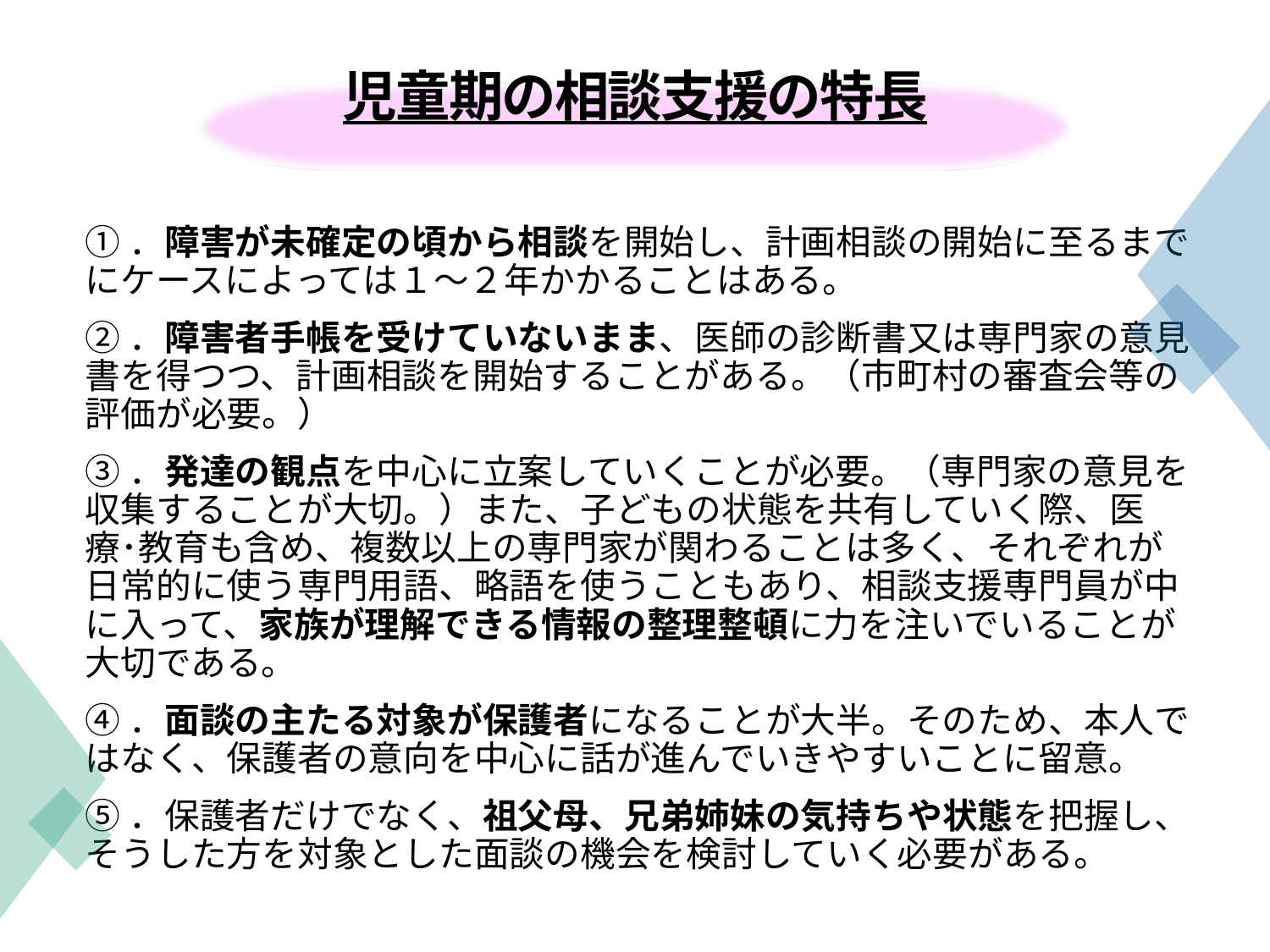

児童期の相談支援の特長

①．障害が未確定の頃から相談を開始し、計画相談の開始に至るまでにケースによっては１～２年かかることはある。
②．障害者手帳を受けていないまま、医師の診断書又は専門家の意見書を得つつ、計画相談を開始することがある。（市町村の審査会等の評価が必要。）
③．発達の観点を中心に立案していくことが必要。（専門家の意見を収集することが大切。）また、子どもの状態を共有していく際、医療･教育も含め、複数以上の専門家が関わることは多く、それぞれが日常的に使う専門用語、略語を使うこともあり、相談支援専門員が中に入って、家族が理解できる情報の整理整頓に力を注いでいることが大切である。
④．面談の主たる対象が保護者になることが大半。そのため、本人ではなく、保護者の意向を中心に話が進んでいきやすいことに留意。
⑤．保護者だけでなく、祖父母、兄弟姉妹の気持ちや状態を把握し、そうした方を対象とした面談の機会を検討していく必要がある。